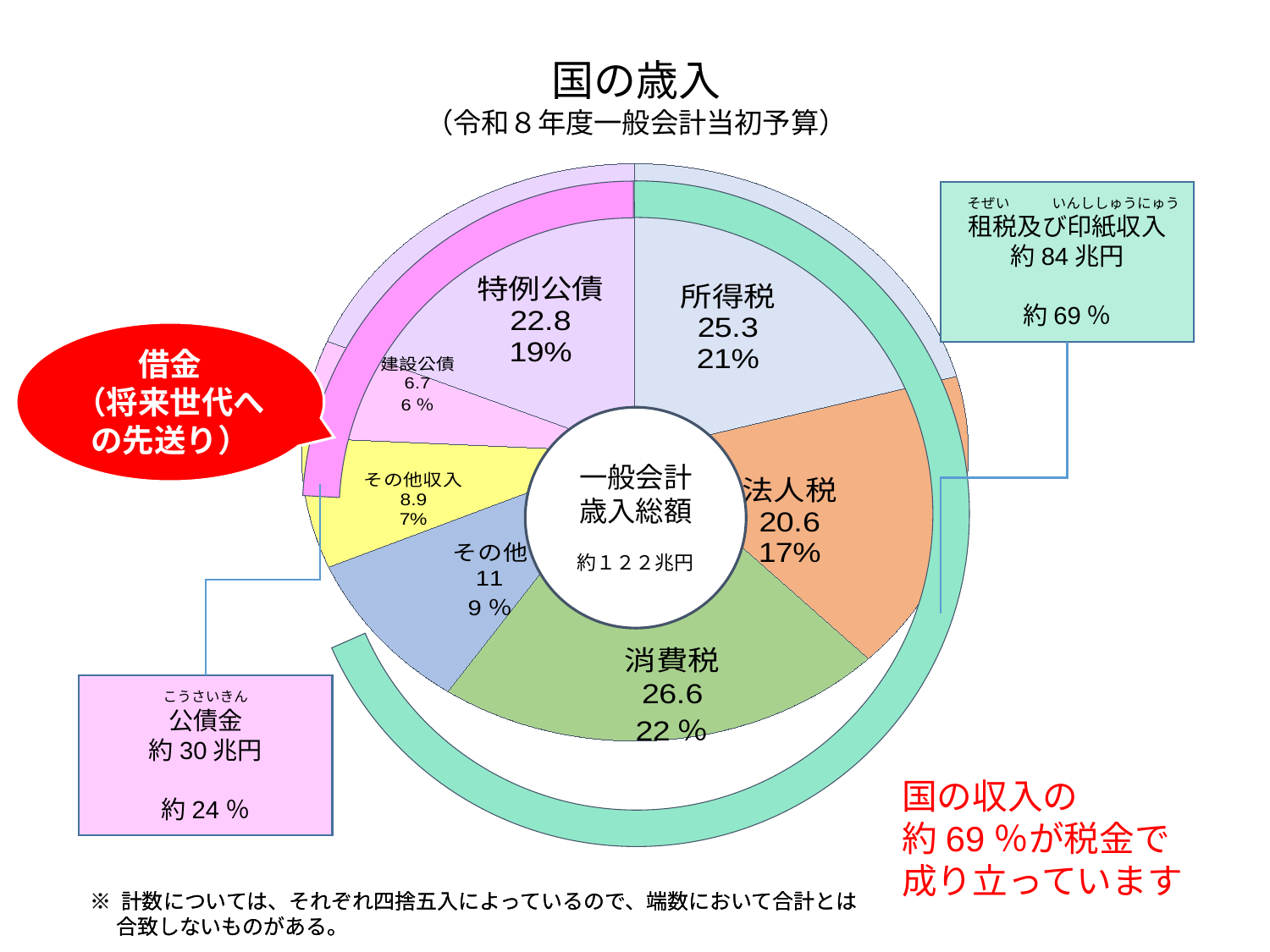

国の歳入
（令和８年度一般会計当初予算）

### Chart

| Category | 金額 |
|---|---|
| 所得税 | 25.3 |
| 法人税 | 20.6 |
| 消費税 | 26.6 |
| その他 | 11.0 |
| その他収入 | 8.9 |
| 建設公債 | 6.7 |
| 特例公債 | 22.8 |

　そぜい　　　いんししゅうにゅう
租税及び印紙収入
約84兆円

約69％
借金
（将来世代への先送り）
一般会計
歳入総額

約１２２兆円
こうさいきん
公債金
約30兆円

約24％
国の収入の
約69％が税金で
成り立っています
※ 計数については、それぞれ四捨五入によっているので、端数において合計とは
　 合致しないものがある。
※ 計数については、それぞれ四捨五入によっているので、端数において合計とは
　 合致しないものがある。